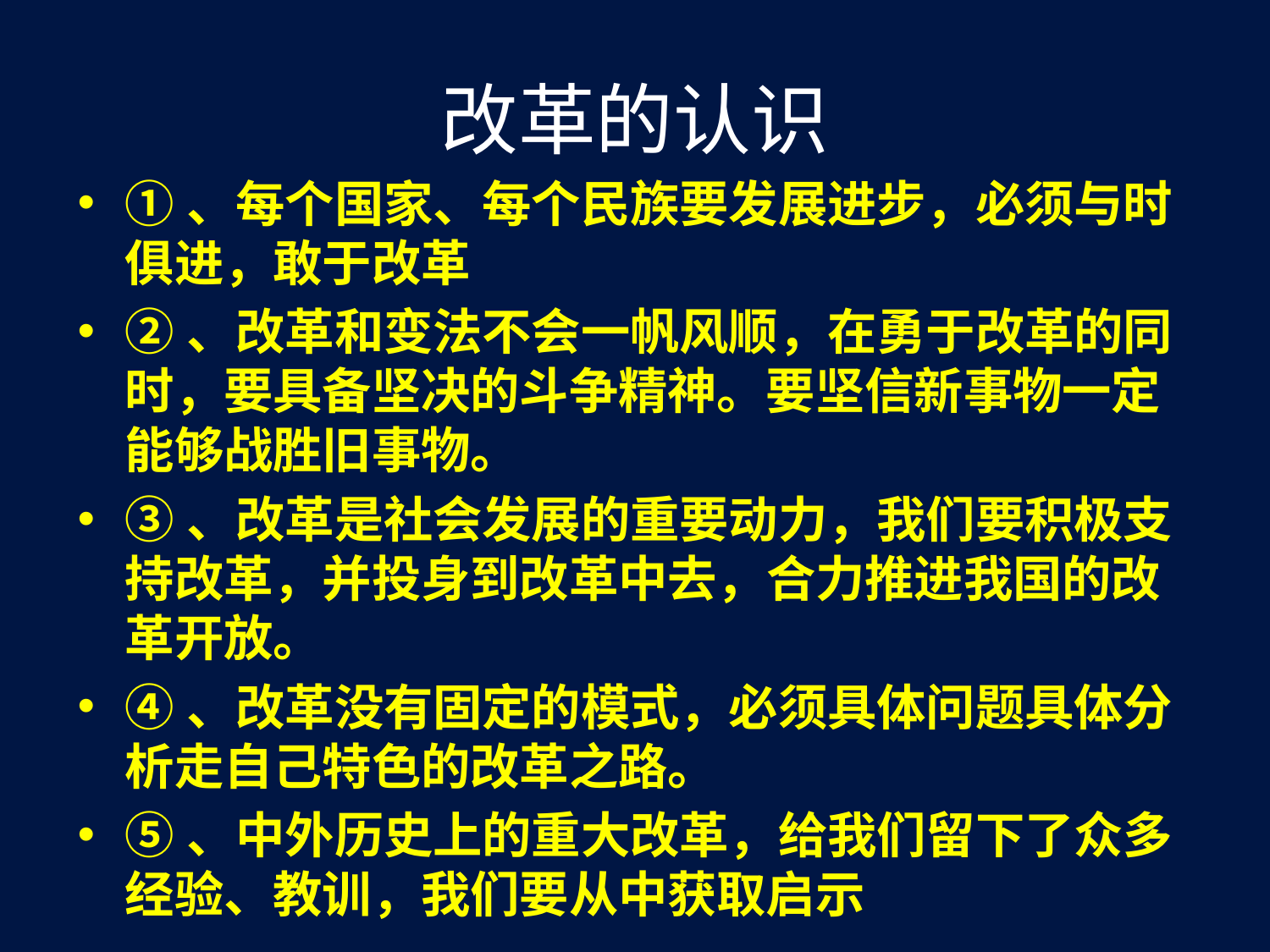

# 改革的认识
①、每个国家、每个民族要发展进步，必须与时俱进，敢于改革
②、改革和变法不会一帆风顺，在勇于改革的同时，要具备坚决的斗争精神。要坚信新事物一定能够战胜旧事物。
③、改革是社会发展的重要动力，我们要积极支持改革，并投身到改革中去，合力推进我国的改革开放。
④、改革没有固定的模式，必须具体问题具体分析走自己特色的改革之路。
⑤、中外历史上的重大改革，给我们留下了众多经验、教训，我们要从中获取启示